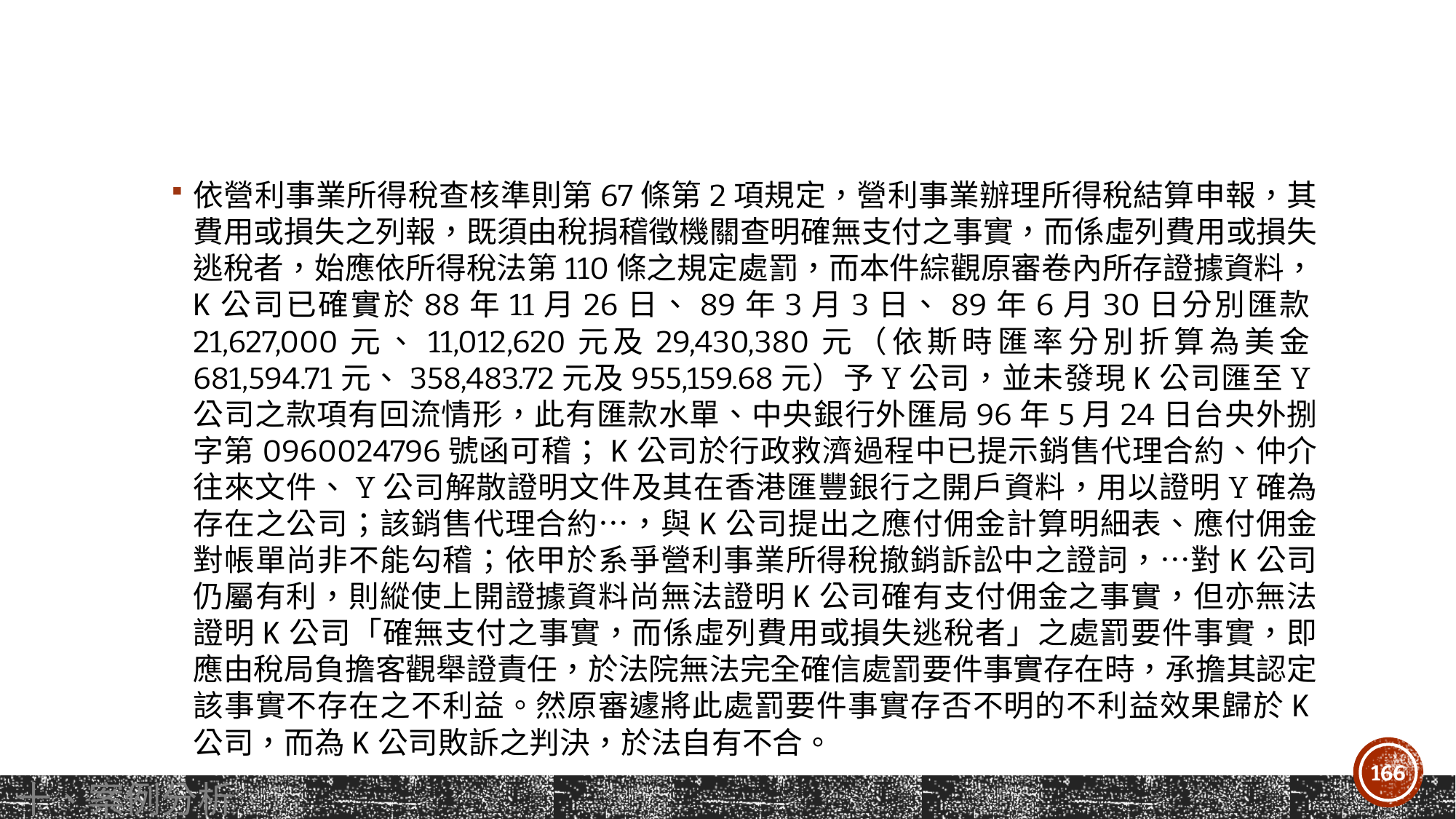

#
依營利事業所得稅查核準則第67條第2項規定，營利事業辦理所得稅結算申報，其費用或損失之列報，既須由稅捐稽徵機關查明確無支付之事實，而係虛列費用或損失逃稅者，始應依所得稅法第110條之規定處罰，而本件綜觀原審卷內所存證據資料，K公司已確實於88年11月26日、89年3月3日、89年6月30日分別匯款21,627,000元、11,012,620元及29,430,380元（依斯時匯率分別折算為美金681,594.71元、358,483.72元及955,159.68元）予Y公司，並未發現K公司匯至Y公司之款項有回流情形，此有匯款水單、中央銀行外匯局96年5月24日台央外捌字第0960024796號函可稽；K公司於行政救濟過程中已提示銷售代理合約、仲介往來文件、Y公司解散證明文件及其在香港匯豐銀行之開戶資料，用以證明Y確為存在之公司；該銷售代理合約…，與K公司提出之應付佣金計算明細表、應付佣金對帳單尚非不能勾稽；依甲於系爭營利事業所得稅撤銷訴訟中之證詞，…對K公司仍屬有利，則縱使上開證據資料尚無法證明K公司確有支付佣金之事實，但亦無法證明K公司「確無支付之事實，而係虛列費用或損失逃稅者」之處罰要件事實，即應由稅局負擔客觀舉證責任，於法院無法完全確信處罰要件事實存在時，承擔其認定該事實不存在之不利益。然原審遽將此處罰要件事實存否不明的不利益效果歸於K公司，而為K公司敗訴之判決，於法自有不合。
166